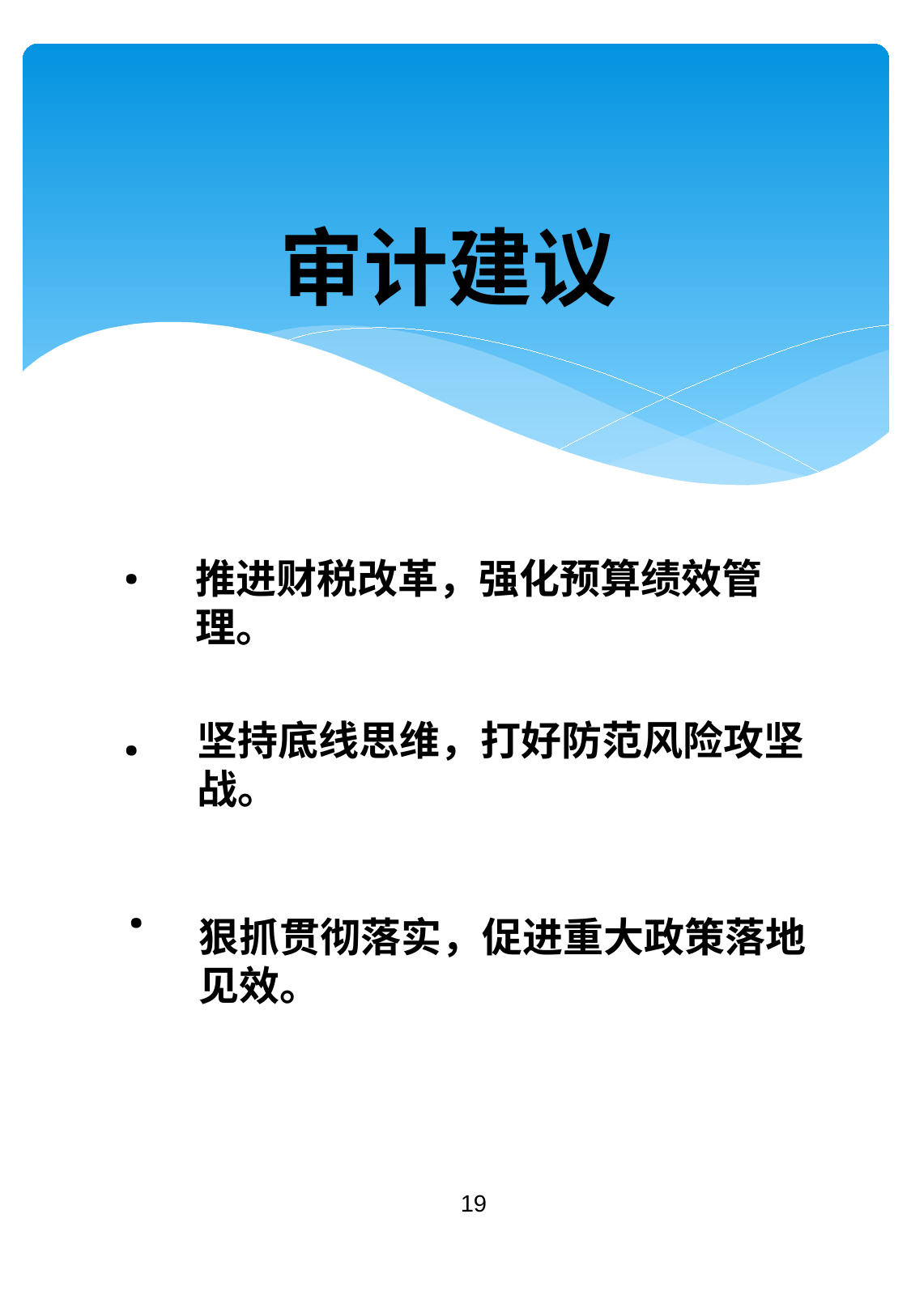

审计建议
·
·
·
推进财税改革，强化预算绩效管理。
坚持底线思维，打好防范风险攻坚战。
狠抓贯彻落实，促进重大政策落地见效。
19